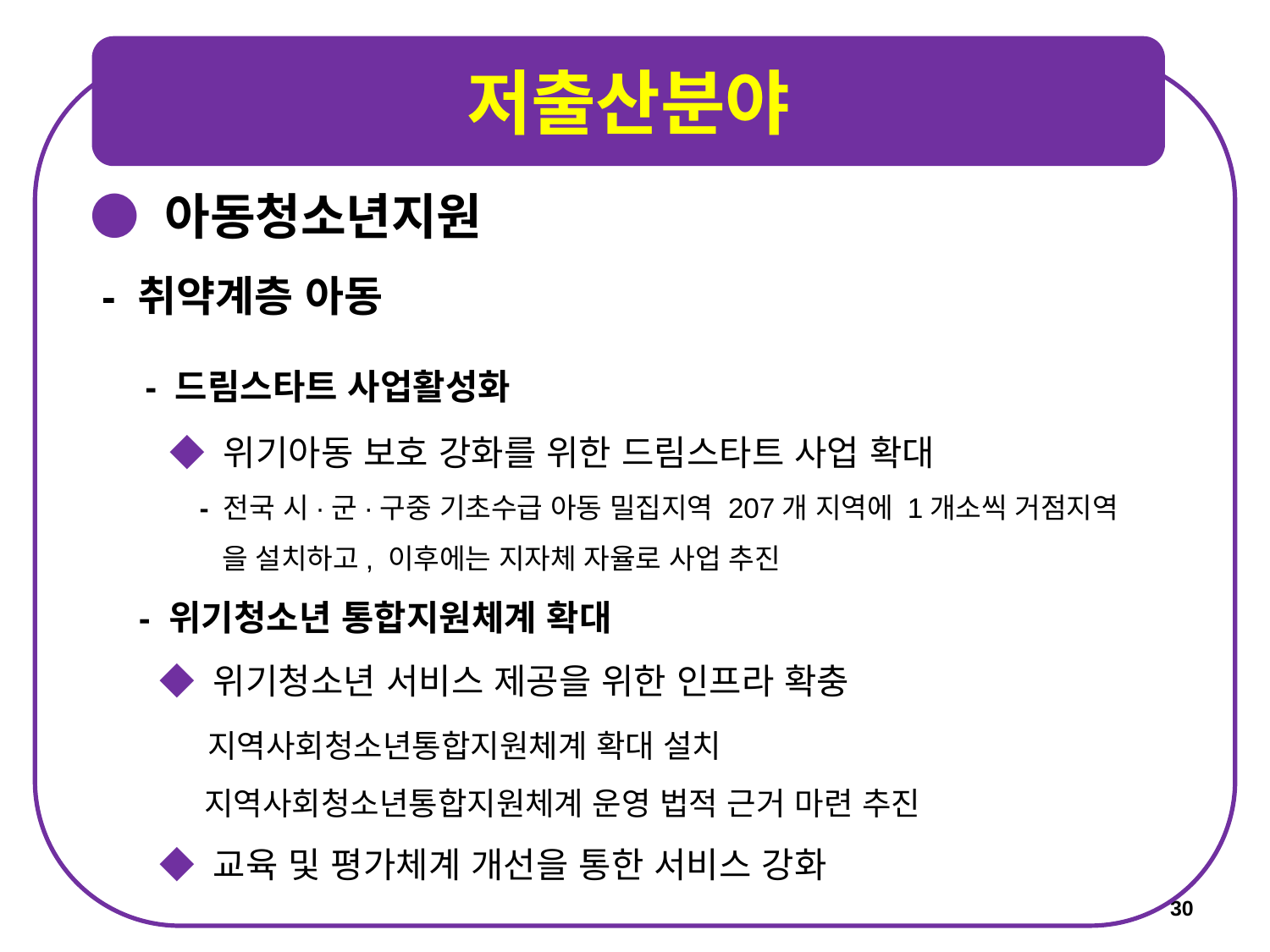

저출산분야

● 아동청소년지원
 - 취약계층 아동
    - 드림스타트 사업활성화
        ◆ 위기아동 보호 강화를 위한 드림스타트 사업 확대
              - 전국 시·군·구중 기초수급 아동 밀집지역 207개 지역에 1개소씩 거점지역
                을 설치하고, 이후에는 지자체 자율로 사업 추진
     - 위기청소년 통합지원체계 확대
       ◆ 위기청소년 서비스 제공을 위한 인프라 확충
           지역사회청소년통합지원체계 확대 설치
            지역사회청소년통합지원체계 운영 법적 근거 마련 추진
       ◆ 교육 및 평가체계 개선을 통한 서비스 강화
30